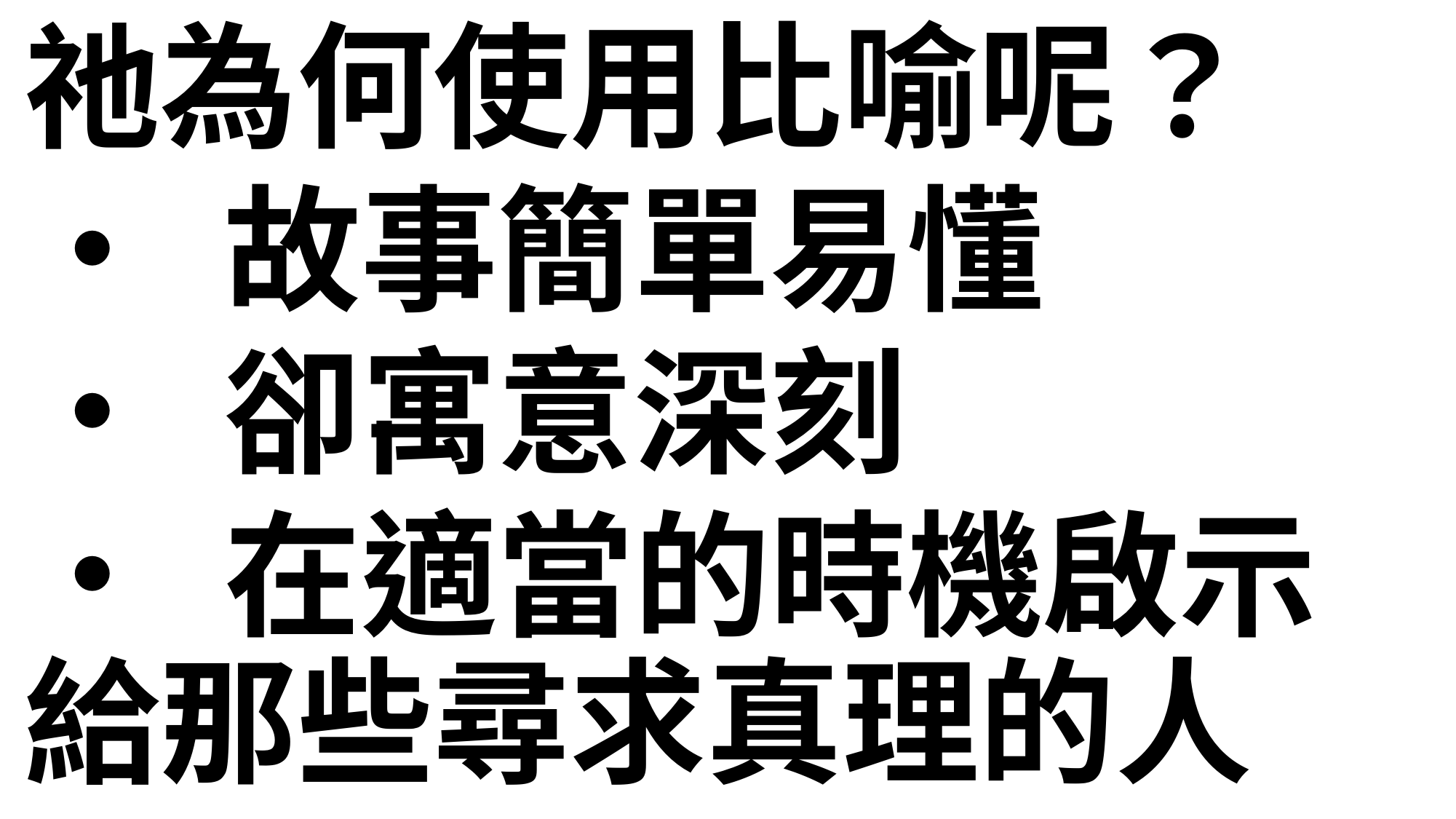

祂為何使用比喻呢？
• 故事簡單易懂
• 卻寓意深刻
• 在適當的時機啟示給那些尋求真理的人